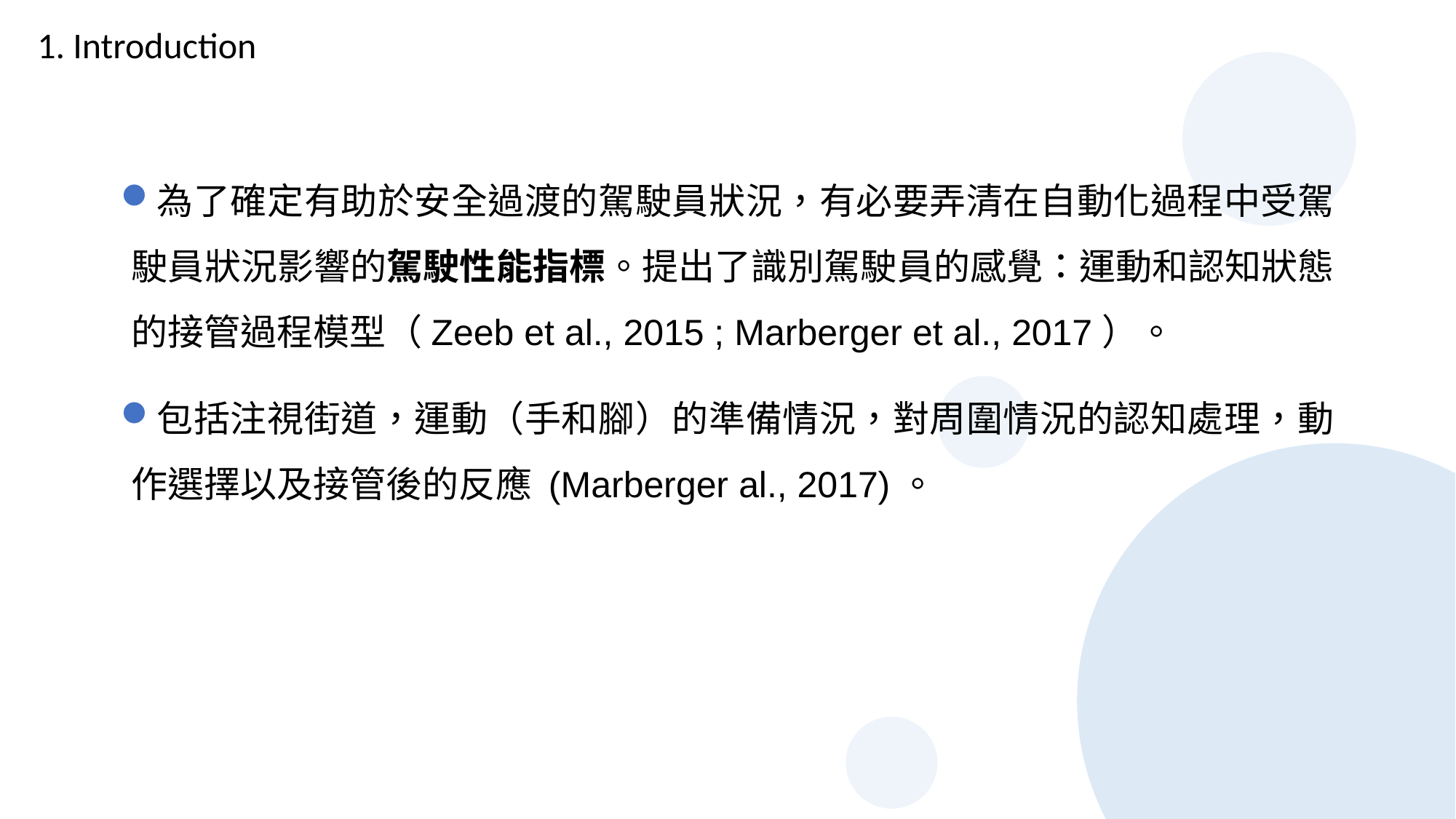

1. Introduction

為了確定有助於安全過渡的駕駛員狀況，有必要弄清在自動化過程中受駕駛員狀況影響的駕駛性能指標。提出了識別駕駛員的感覺：運動和認知狀態的接管過程模型（Zeeb et al., 2015 ; Marberger et al., 2017）。
包括注視街道，運動（手和腳）的準備情況，對周圍情況的認知處理，動作選擇以及接管後的反應 (Marberger al., 2017)。